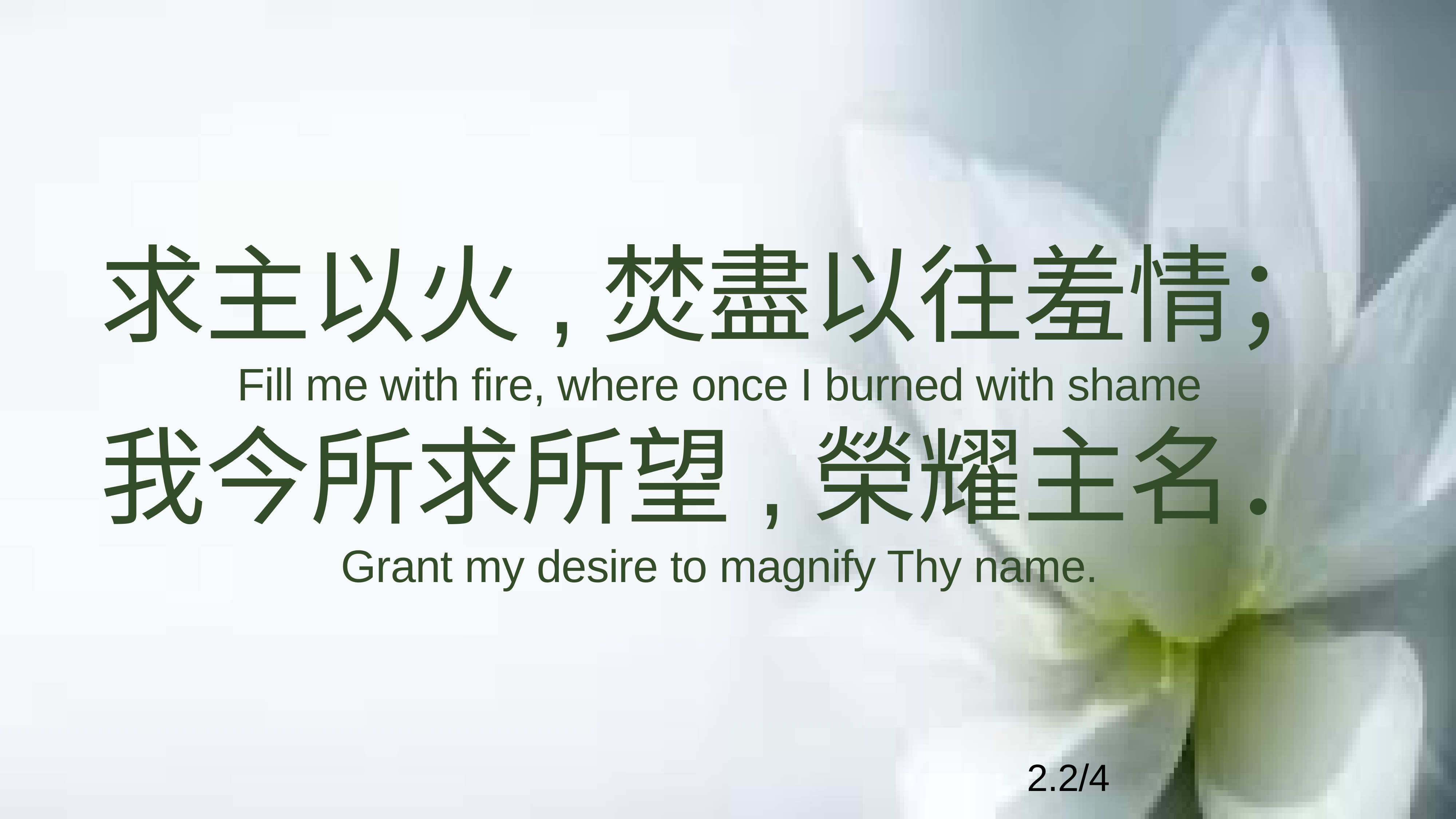

# 求主以火,焚盡以往羞情；
Fill me with fire, where once I burned with shame
我今所求所望,榮耀主名．
Grant my desire to magnify Thy name.
2.2/4